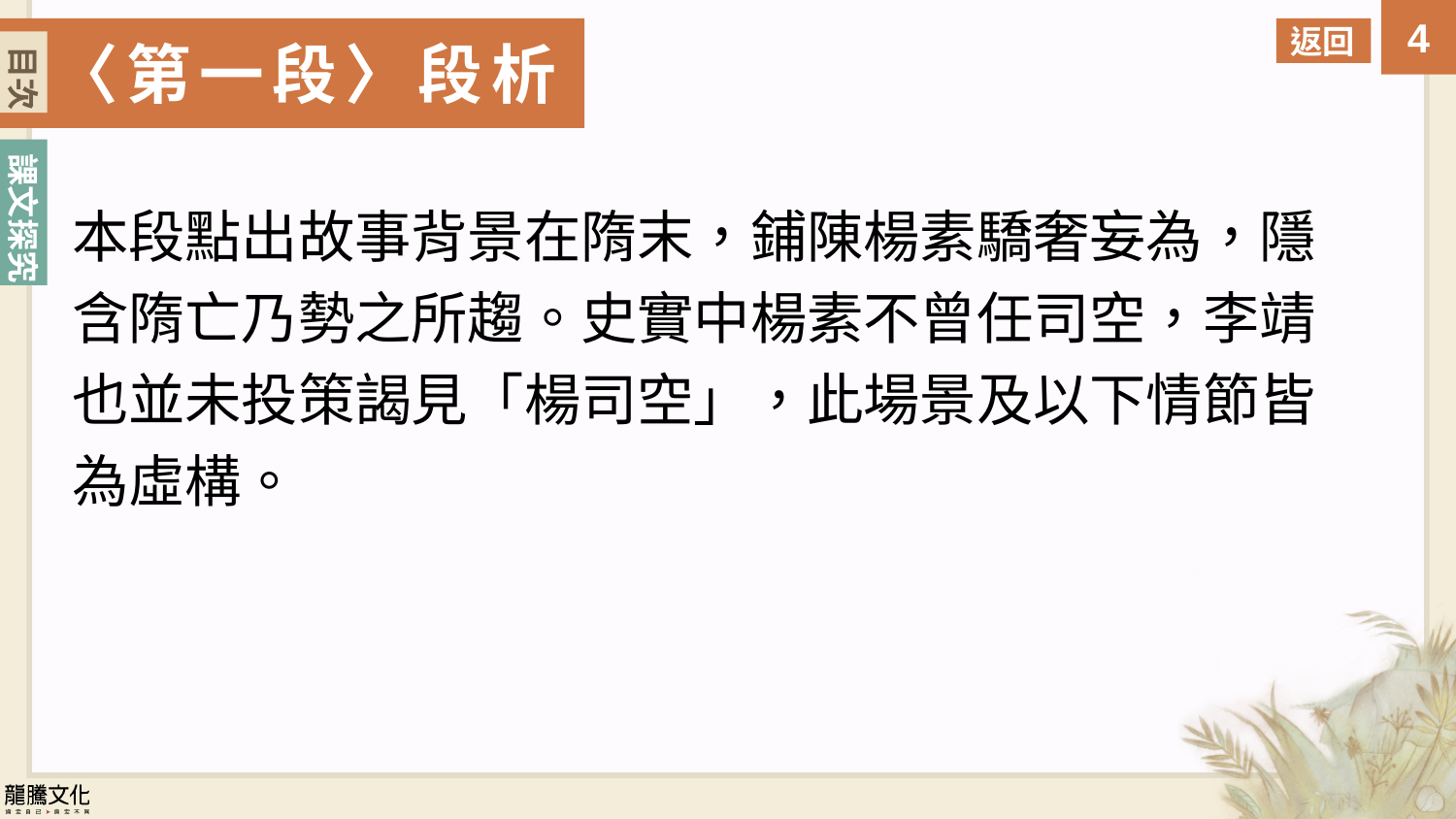

返回
〈第一段〉段析
目次
本段點出故事背景在隋末，鋪陳楊素驕奢妄為，隱含隋亡乃勢之所趨。史實中楊素不曾任司空，李靖也並未投策謁見「楊司空」，此場景及以下情節皆為虛構。